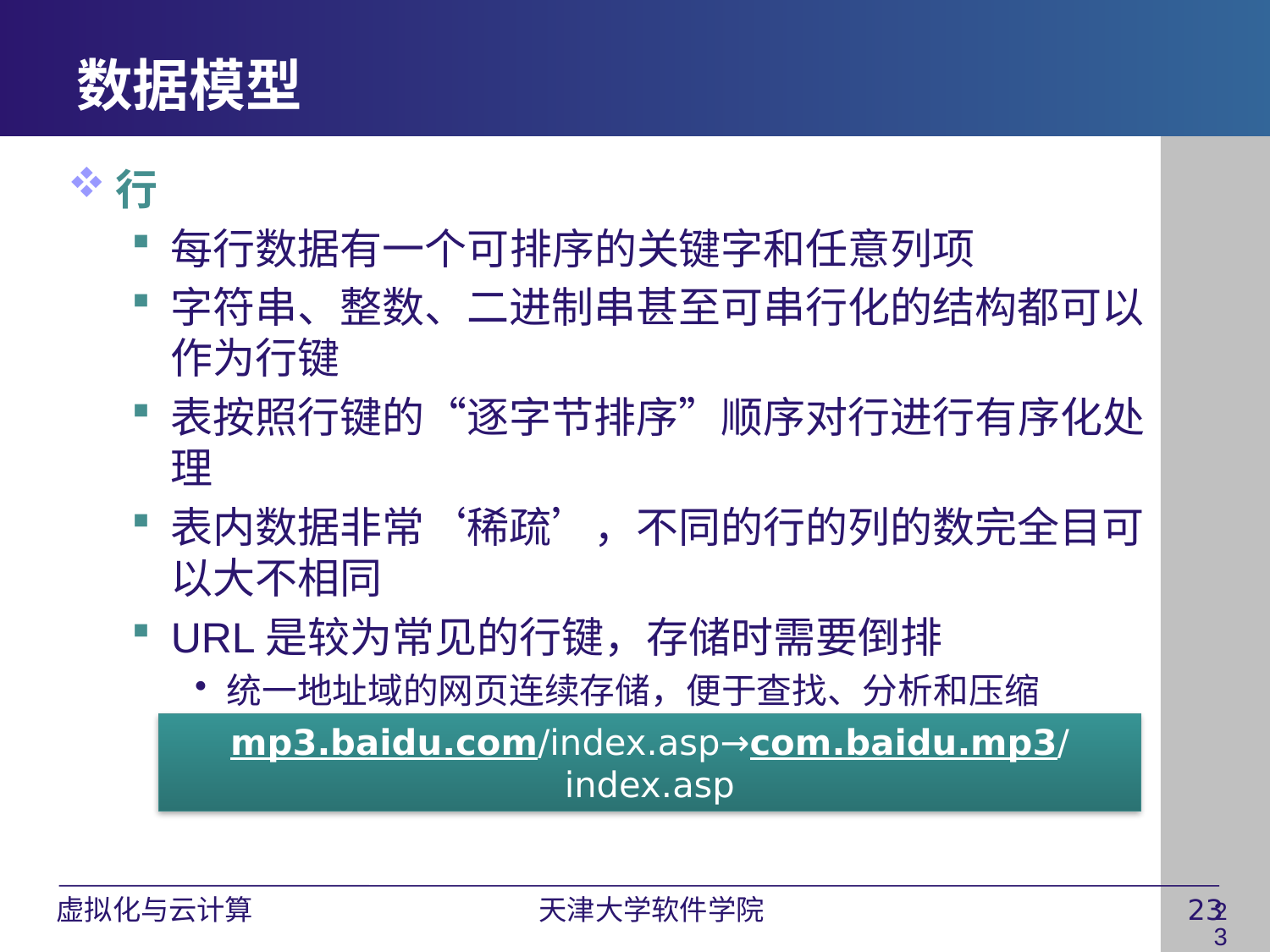

# 数据模型
行
每行数据有一个可排序的关键字和任意列项
字符串、整数、二进制串甚至可串行化的结构都可以作为行键
表按照行键的“逐字节排序”顺序对行进行有序化处理
表内数据非常‘稀疏’，不同的行的列的数完全目可以大不相同
URL是较为常见的行键，存储时需要倒排
统一地址域的网页连续存储，便于查找、分析和压缩

mp3.baidu.com/index.asp→com.baidu.mp3/index.asp
23